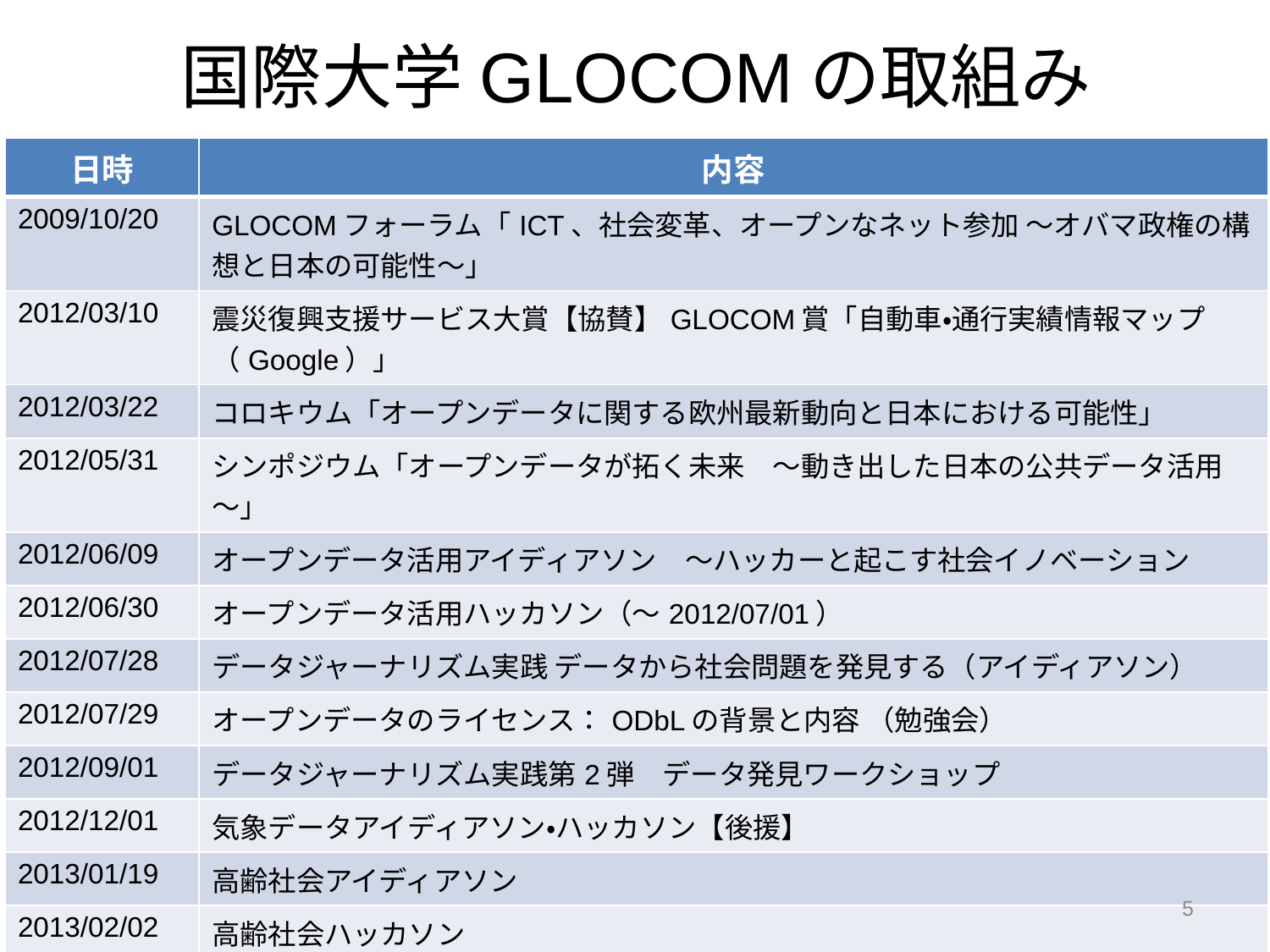

# 国際大学GLOCOMの取組み
| 日時 | 内容 |
| --- | --- |
| 2009/10/20 | GLOCOMフォーラム「ICT、社会変革、オープンなネット参加 ～オバマ政権の構想と日本の可能性～」 |
| 2012/03/10 | 震災復興支援サービス大賞【協賛】GLOCOM賞「自動車・通行実績情報マップ（Google）」 |
| 2012/03/22 | コロキウム「オープンデータに関する欧州最新動向と日本における可能性」 |
| 2012/05/31 | シンポジウム「オープンデータが拓く未来　～動き出した日本の公共データ活用～」 |
| 2012/06/09 | オープンデータ活用アイディアソン　～ハッカーと起こす社会イノベーション |
| 2012/06/30 | オープンデータ活用ハッカソン（～2012/07/01） |
| 2012/07/28 | データジャーナリズム実践 データから社会問題を発見する（アイディアソン） |
| 2012/07/29 | オープンデータのライセンス：ODbLの背景と内容 （勉強会） |
| 2012/09/01 | データジャーナリズム実践第2弾　データ発見ワークショップ |
| 2012/12/01 | 気象データアイディアソン・ハッカソン【後援】 |
| 2013/01/19 | 高齢社会アイディアソン |
| 2013/02/02 | 高齢社会ハッカソン |
| その他 | 地方自治体や企業への情報提供、欧米での調査・情報交換、受託研究等 複数の研究員がOpen Knowledge Foundation日本グループに参画。 |
5